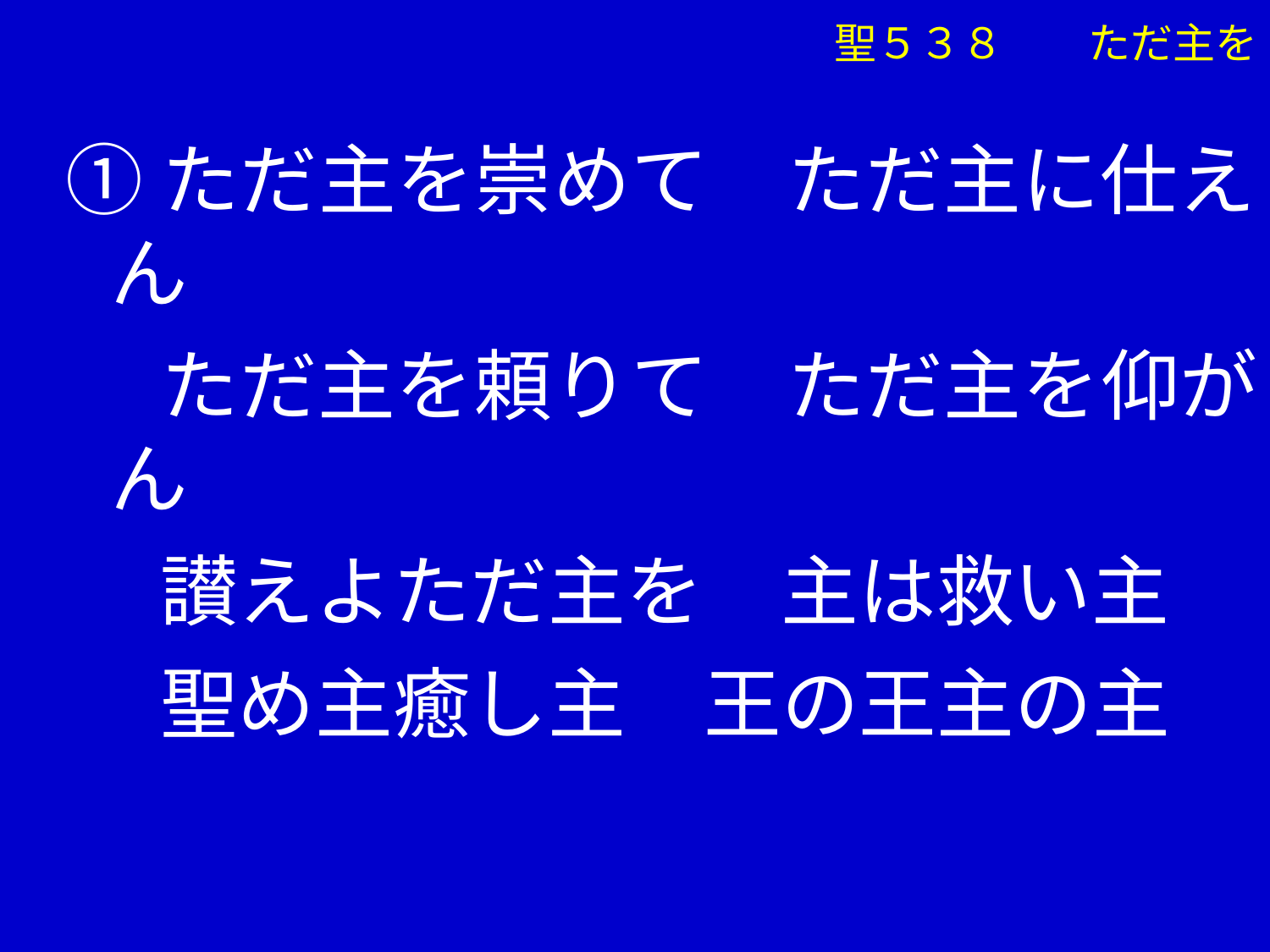

聖５３８　　ただ主を
①ただ主を崇めて　ただ主に仕えん
　 ただ主を頼りて　ただ主を仰がん
　 讃えよただ主を　主は救い主
　 聖め主癒し主　王の王主の主